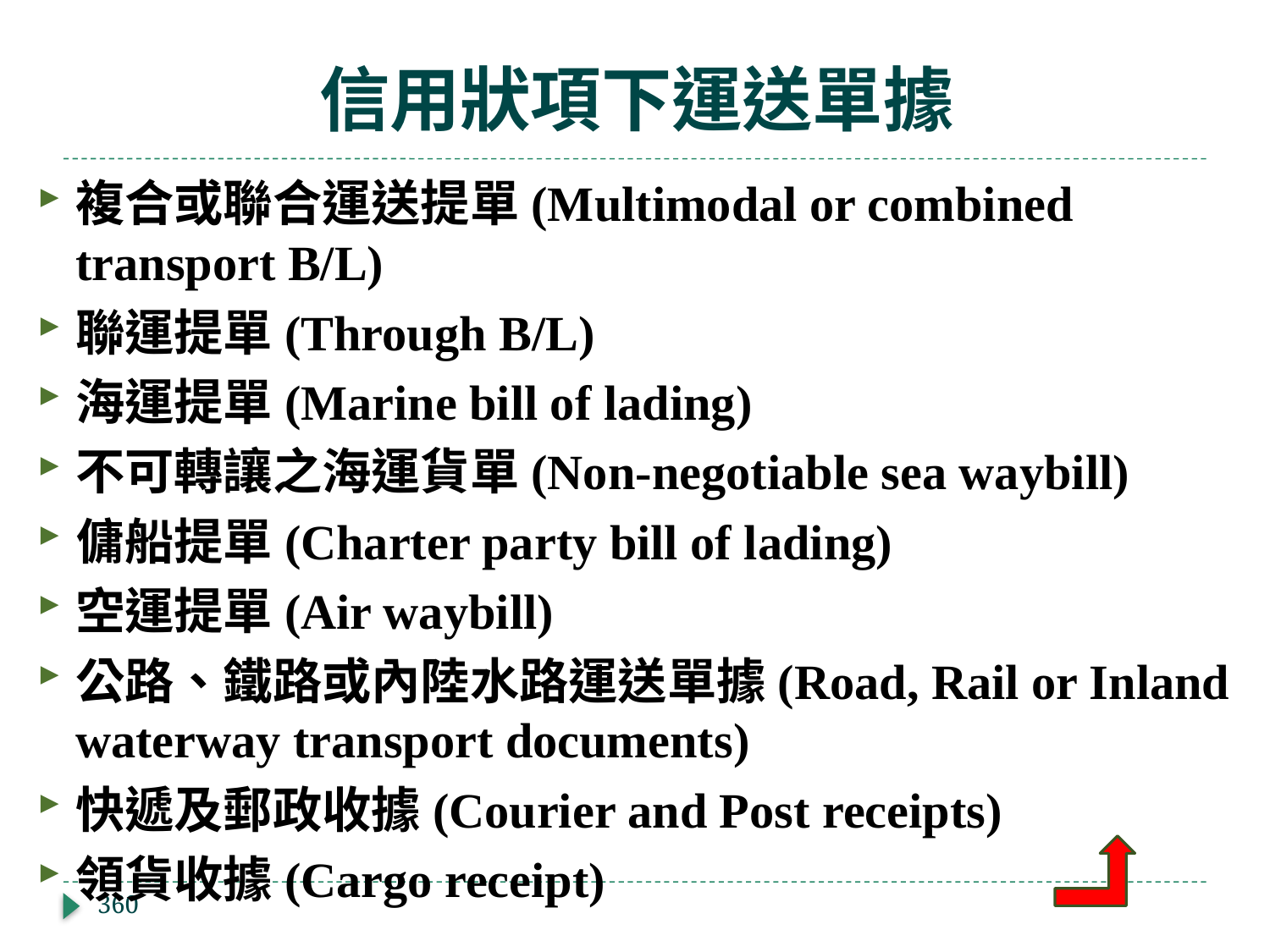

# 信用狀項下運送單據
複合或聯合運送提單(Multimodal or combined transport B/L)
聯運提單(Through B/L)
海運提單(Marine bill of lading)
不可轉讓之海運貨單(Non-negotiable sea waybill)
傭船提單(Charter party bill of lading)
空運提單(Air waybill)
公路、鐵路或內陸水路運送單據(Road, Rail or Inland waterway transport documents)
快遞及郵政收據(Courier and Post receipts)
領貨收據(Cargo receipt)

360